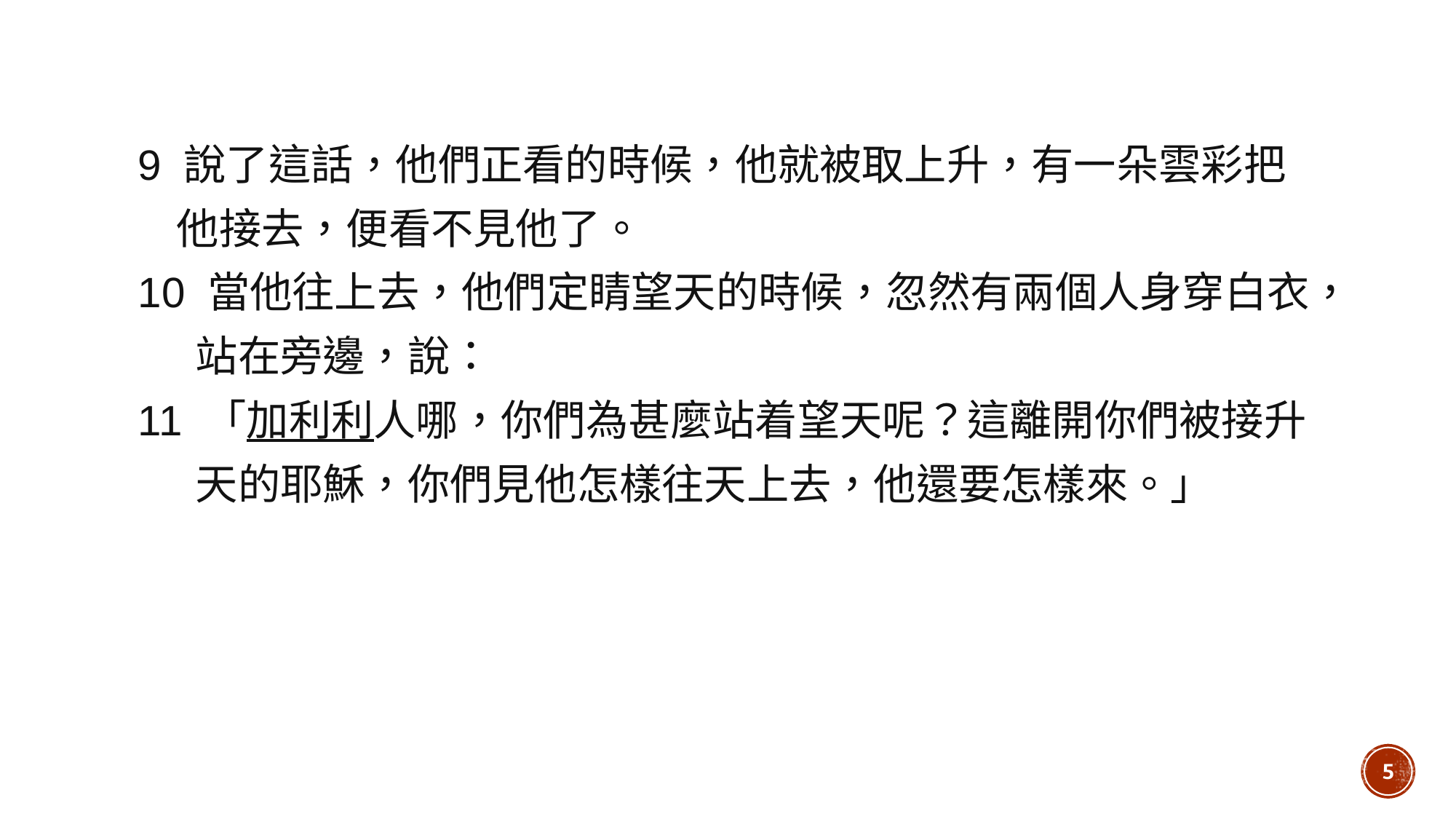

9 說了這話，他們正看的時候，他就被取上升，有一朵雲彩把
   他接去，便看不見他了。
10 當他往上去，他們定睛望天的時候，忽然有兩個人身穿白衣，
     站在旁邊，說：
11 「加利利人哪，你們為甚麼站着望天呢？這離開你們被接升
     天的耶穌，你們見他怎樣往天上去，他還要怎樣來。」

5